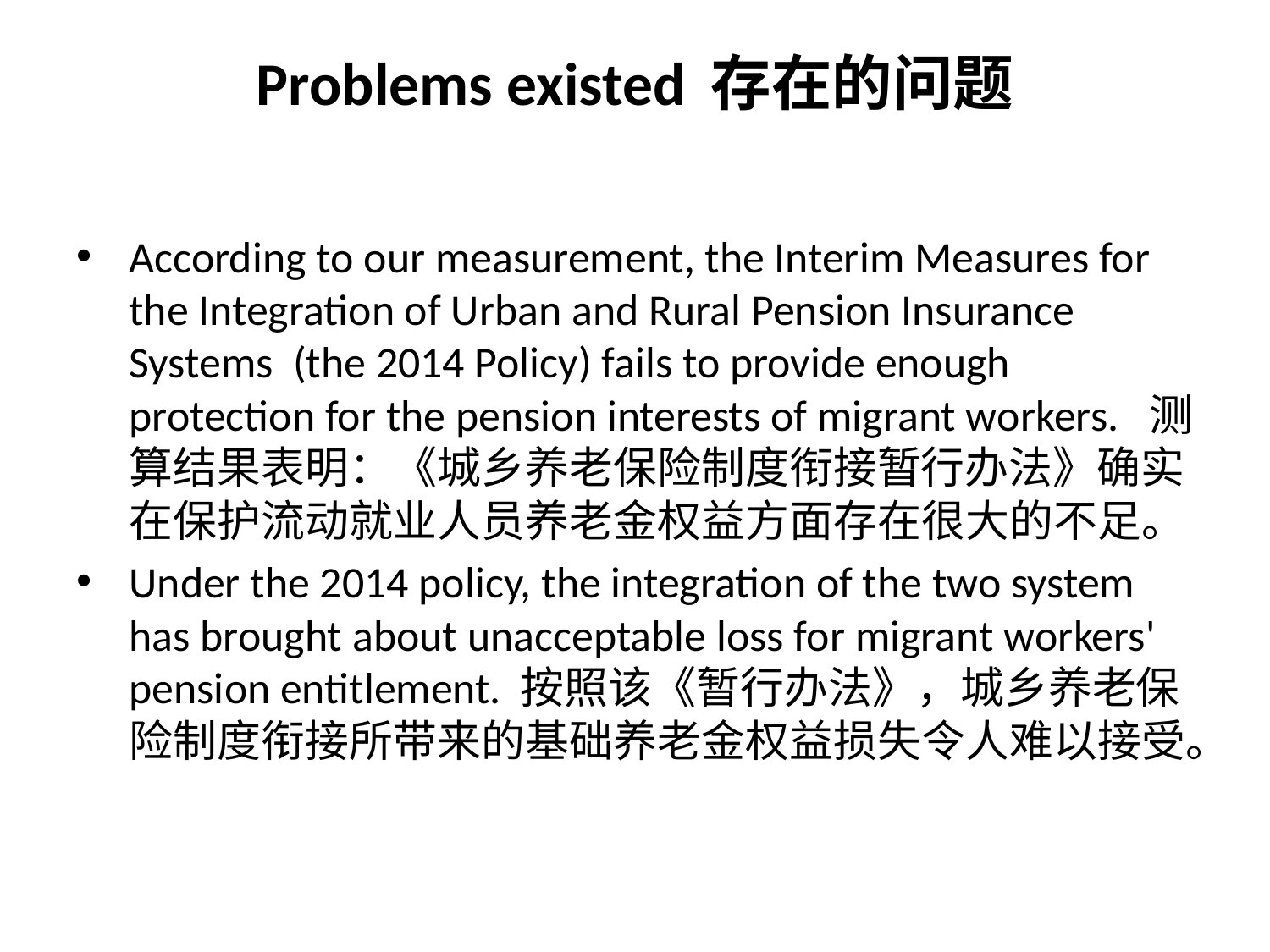

# Problems existed 存在的问题
According to our measurement, the Interim Measures for the Integration of Urban and Rural Pension Insurance Systems  (the 2014 Policy) fails to provide enough protection for the pension interests of migrant workers.  测算结果表明：《城乡养老保险制度衔接暂行办法》确实在保护流动就业人员养老金权益方面存在很大的不足。
Under the 2014 policy, the integration of the two system has brought about unacceptable loss for migrant workers' pension entitlement. 按照该《暂行办法》，城乡养老保险制度衔接所带来的基础养老金权益损失令人难以接受。